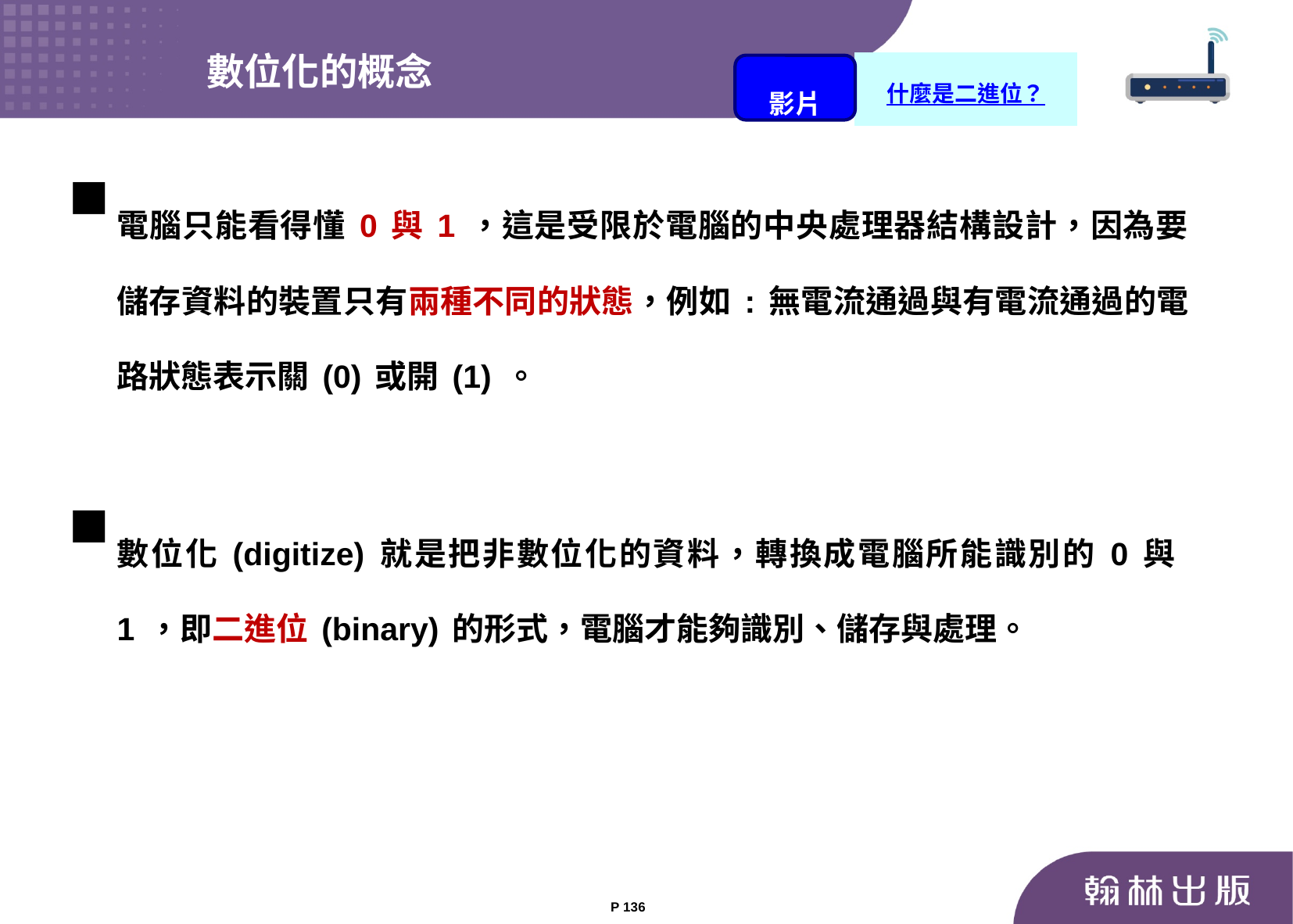

數位化的概念
影片
什麼是二進位？
電腦只能看得懂0與1，這是受限於電腦的中央處理器結構設計，因為要儲存資料的裝置只有兩種不同的狀態，例如:無電流通過與有電流通過的電路狀態表示關(0)或開(1)。

數位化(digitize)就是把非數位化的資料，轉換成電腦所能識別的0與1，即二進位(binary)的形式，電腦才能夠識別、儲存與處理。
P 136